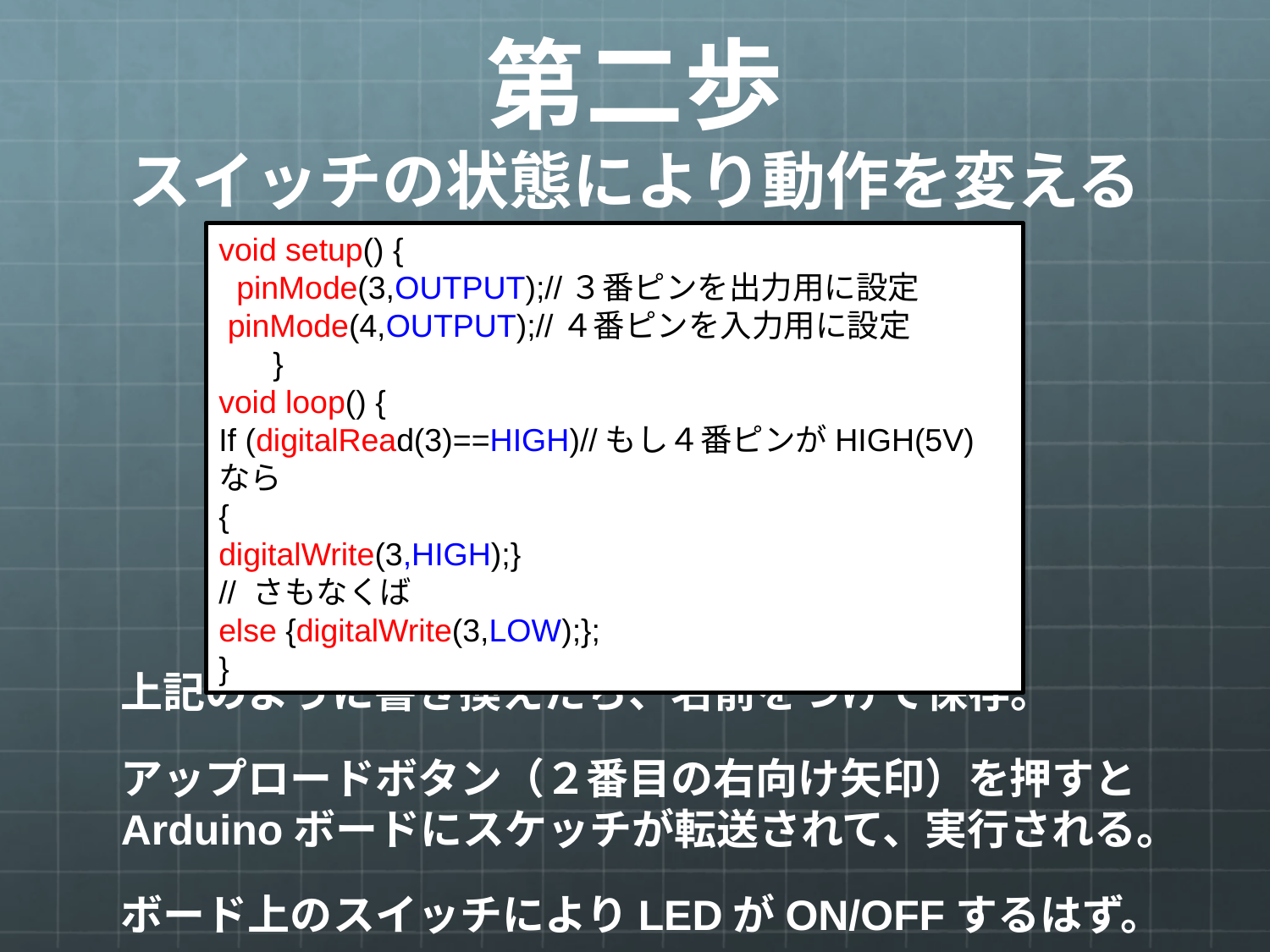

# 第二歩 スイッチの状態により動作を変える
void setup() {
  pinMode(3,OUTPUT);//３番ピンを出力用に設定
 pinMode(4,OUTPUT);//４番ピンを入力用に設定
 　}
void loop() {
If (digitalRead(3)==HIGH)//もし４番ピンがHIGH(5V)なら
{
digitalWrite(3,HIGH);}
// さもなくば
else {digitalWrite(3,LOW);};
}
上記のように書き換えたら、名前をつけて保存。
アップロードボタン（２番目の右向け矢印）を押すとArduinoボードにスケッチが転送されて、実行される。
ボード上のスイッチによりLEDがON/OFFするはず。